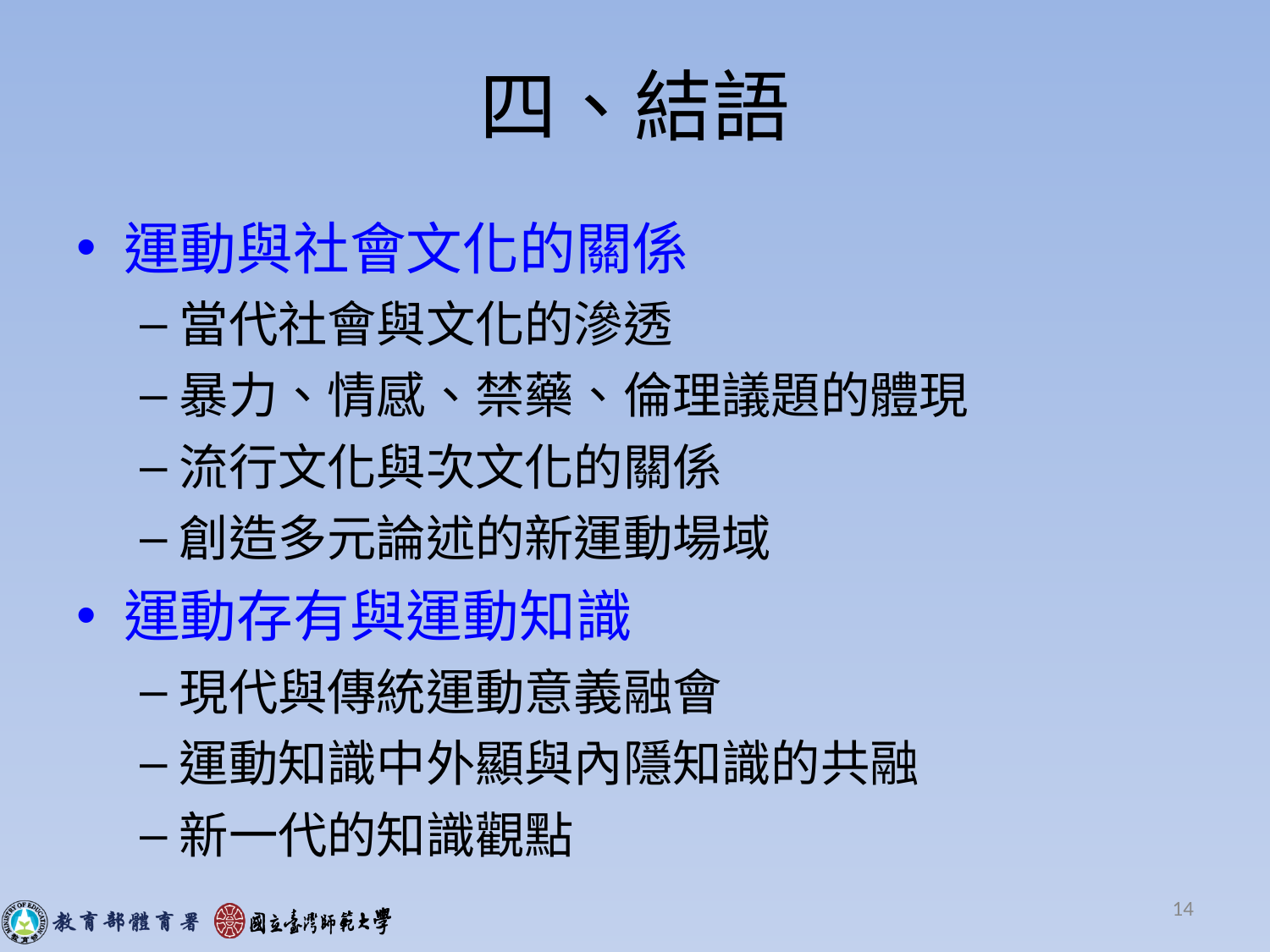

# 四、結語
運動與社會文化的關係
當代社會與文化的滲透
暴力、情感、禁藥、倫理議題的體現
流行文化與次文化的關係
創造多元論述的新運動場域
運動存有與運動知識
現代與傳統運動意義融會
運動知識中外顯與內隱知識的共融
新一代的知識觀點
14